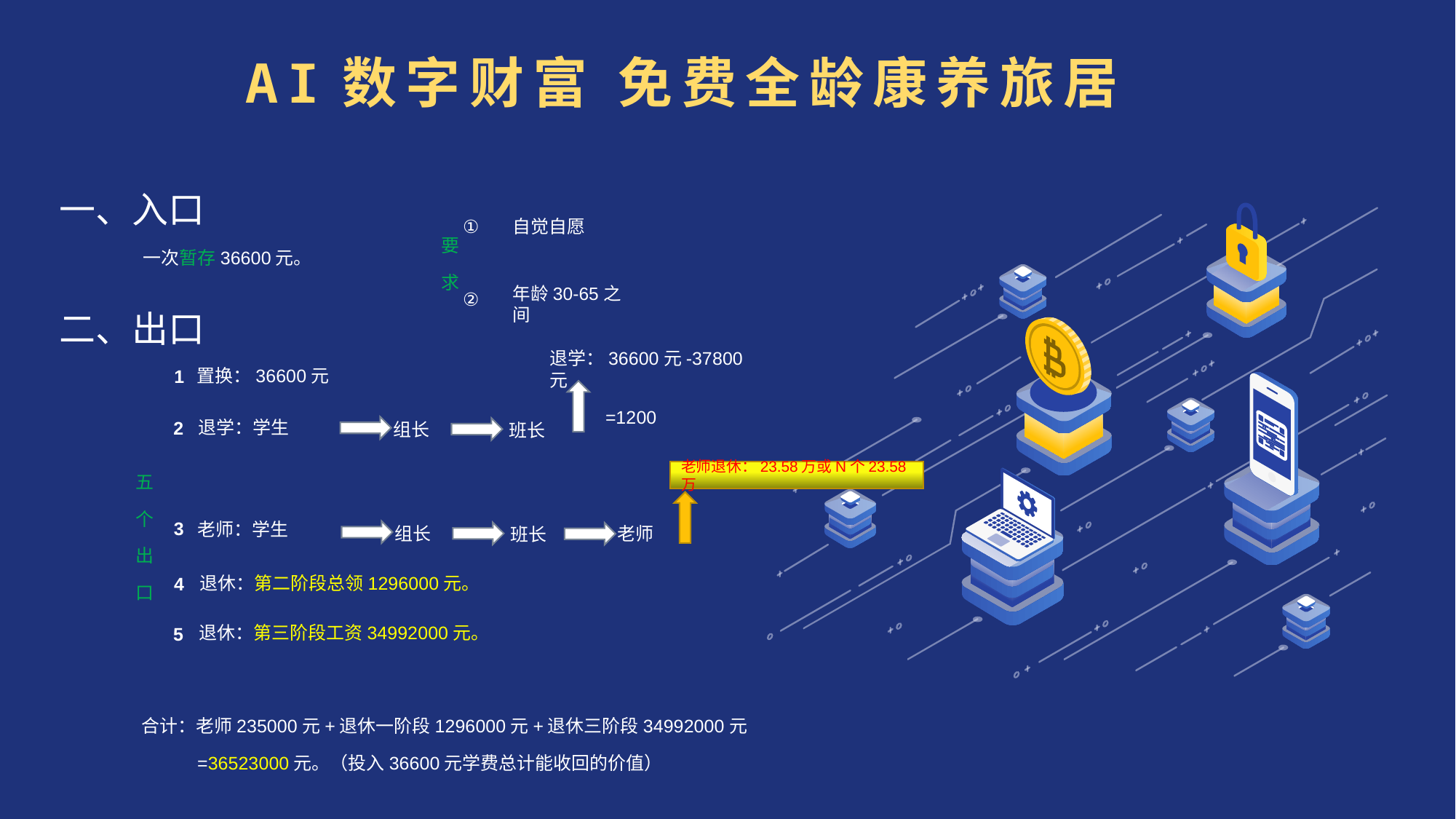

# AI数字财富 免费全龄康养旅居
一、入口
要
求
自觉自愿
①
     一次暂存36600元。
②
年龄30-65之间
二、出口
退学：36600元-37800元
           =1200
置换：36600元
1
退学：学生
组长

班长
2

五
个
出
口
老师退休：23.58万或N个23.58万
老师：学生
老师
组长
班长

3

退休：第二阶段总领1296000元。
4
退休：第三阶段工资34992000元。
5
合计：老师235000元+退休一阶段1296000元+退休三阶段34992000元
           =36523000元。（投入36600元学费总计能收回的价值）